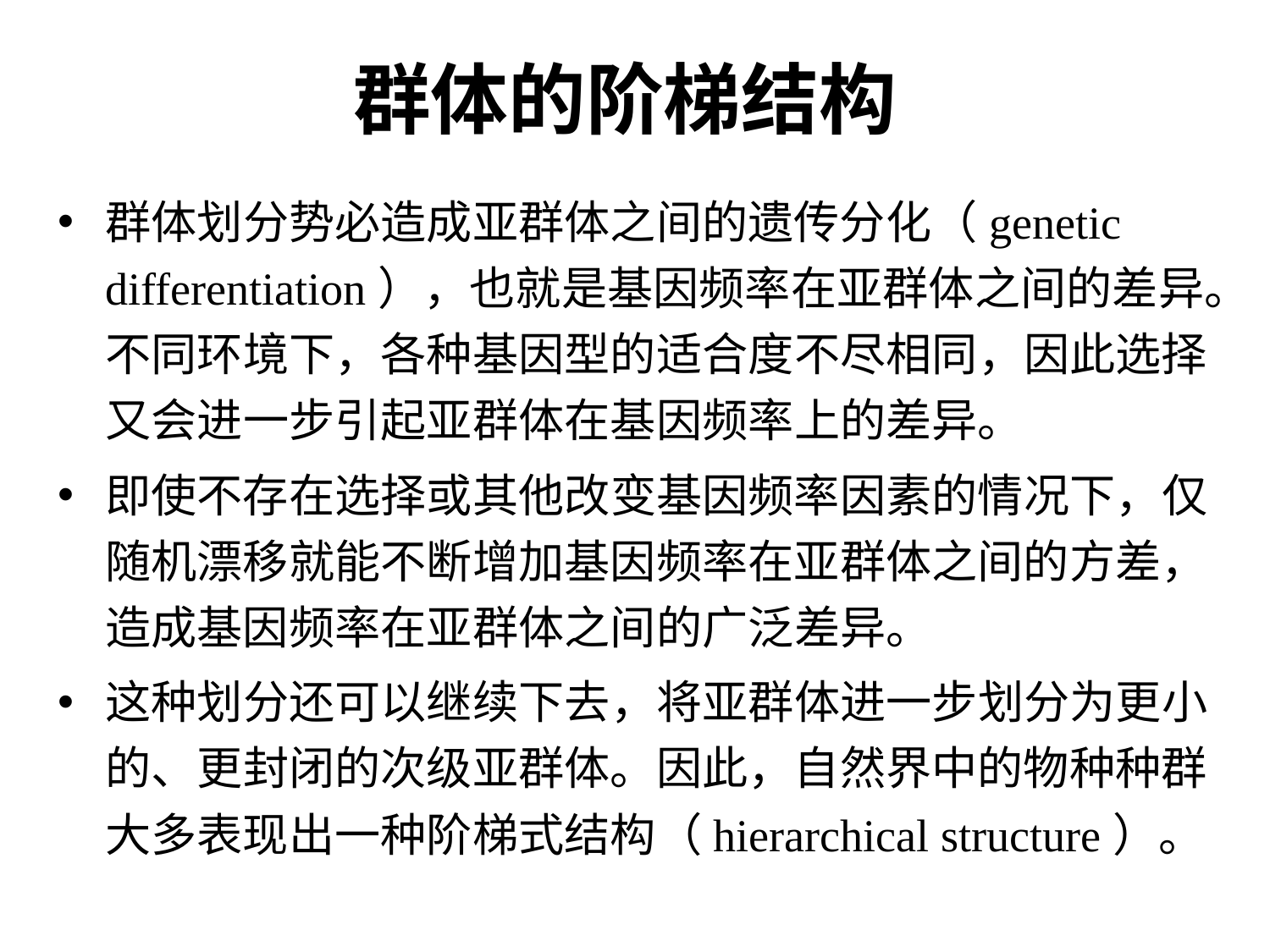

# 群体的阶梯结构
群体划分势必造成亚群体之间的遗传分化（genetic differentiation），也就是基因频率在亚群体之间的差异。不同环境下，各种基因型的适合度不尽相同，因此选择又会进一步引起亚群体在基因频率上的差异。
即使不存在选择或其他改变基因频率因素的情况下，仅随机漂移就能不断增加基因频率在亚群体之间的方差，造成基因频率在亚群体之间的广泛差异。
这种划分还可以继续下去，将亚群体进一步划分为更小的、更封闭的次级亚群体。因此，自然界中的物种种群大多表现出一种阶梯式结构（hierarchical structure）。